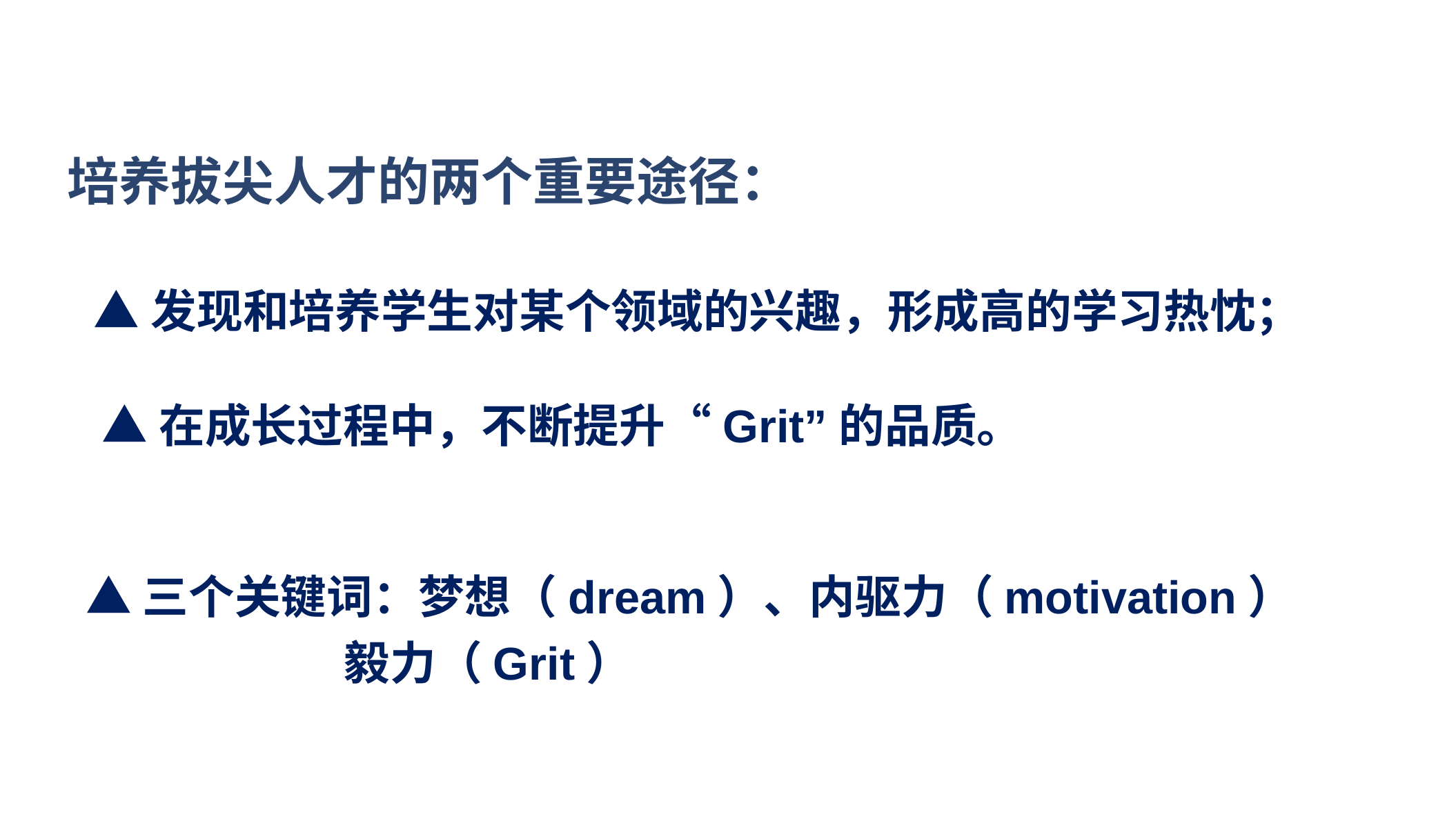

培养拔尖人才的两个重要途径：
  ▲发现和培养学生对某个领域的兴趣，形成高的学习热忱；
  ▲在成长过程中，不断提升“Grit”的品质。
  ▲三个关键词：梦想（dream）、内驱力（motivation）
                          毅力（Grit）